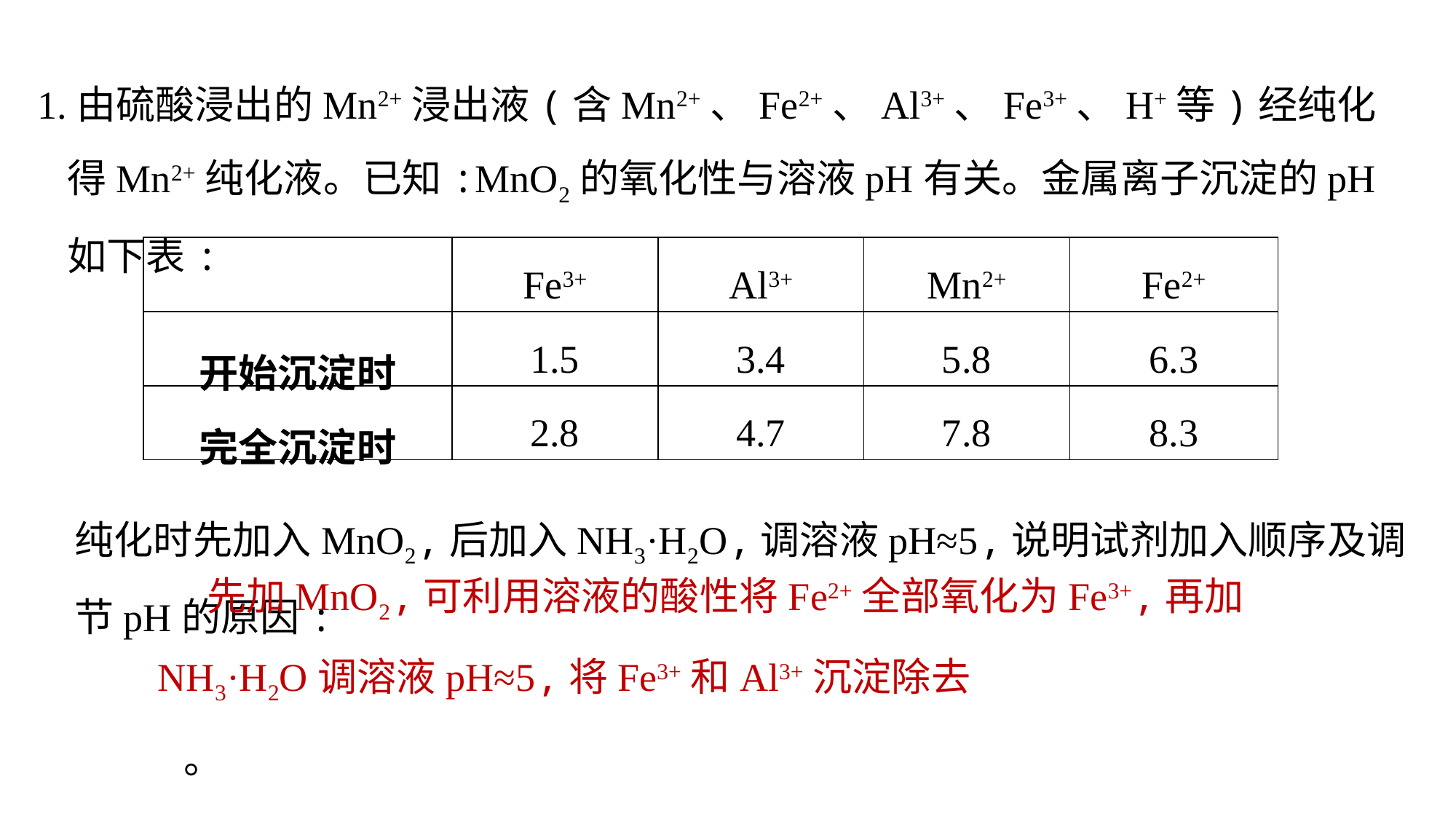

1.由硫酸浸出的Mn2+浸出液(含Mn2+、Fe2+、Al3+、Fe3+、H+等)经纯化得Mn2+纯化液。已知:MnO2的氧化性与溶液pH有关。金属离子沉淀的pH如下表:
|  | Fe3+ | Al3+ | Mn2+ | Fe2+ |
| --- | --- | --- | --- | --- |
| 开始沉淀时 | 1.5 | 3.4 | 5.8 | 6.3 |
| 完全沉淀时 | 2.8 | 4.7 | 7.8 | 8.3 |
纯化时先加入MnO2,后加入NH3·H2O,调溶液pH≈5,说明试剂加入顺序及调节pH的原因:																							。
先加MnO2,可利用溶液的酸性将Fe2+全部氧化为Fe3+,再加
NH3·H2O调溶液pH≈5,将Fe3+和Al3+沉淀除去